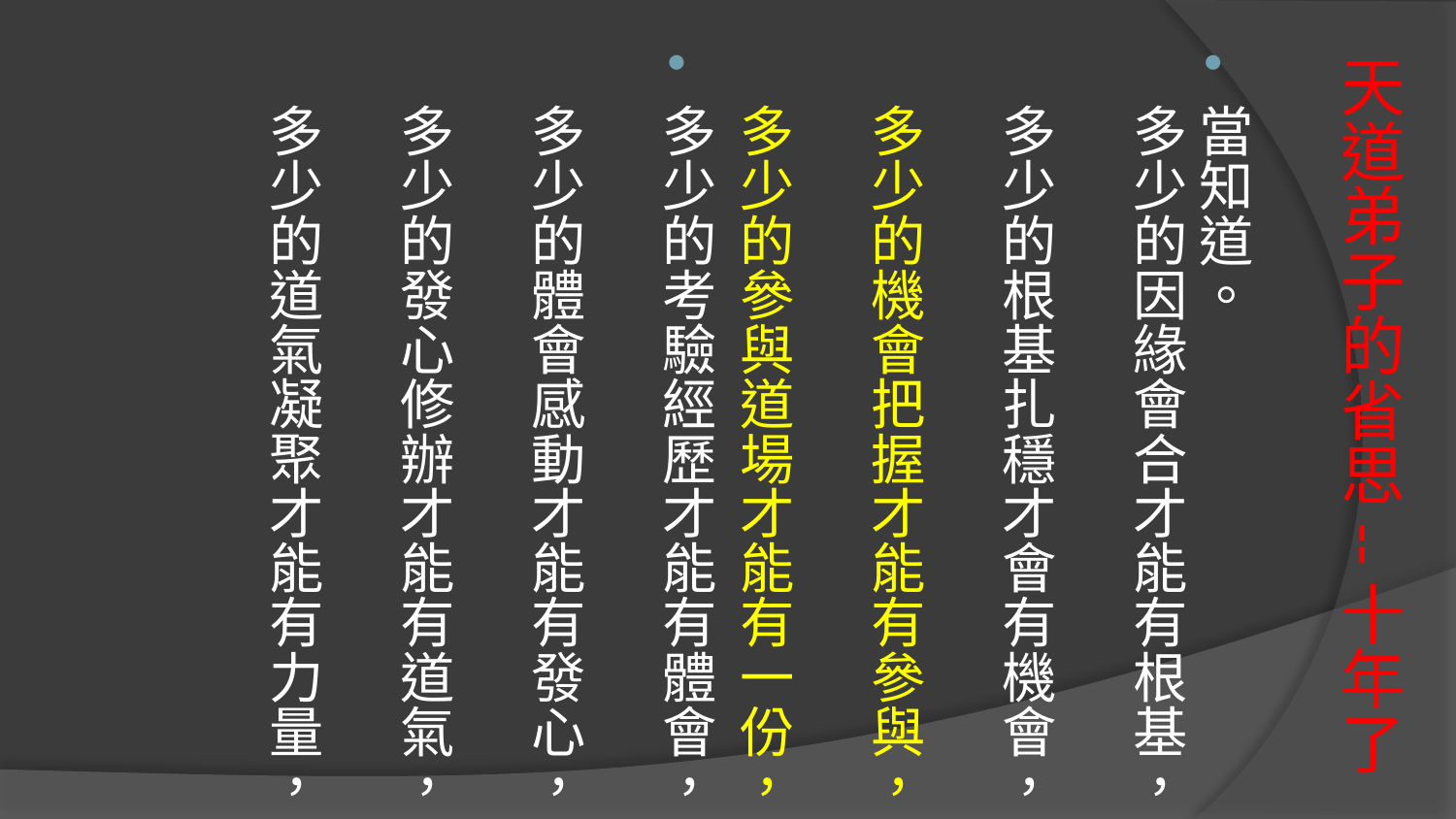

當知道。
多少的因緣會合才能有根基，
多少的根基扎穩才會有機會，
多少的機會把握才能有參與，
多少的參與道場才能有一份，
多少的考驗經歷才能有體會，
多少的體會感動才能有發心，
多少的發心修辦才能有道氣，
多少的道氣凝聚才能有力量，
# 天道弟子的省思--十年了